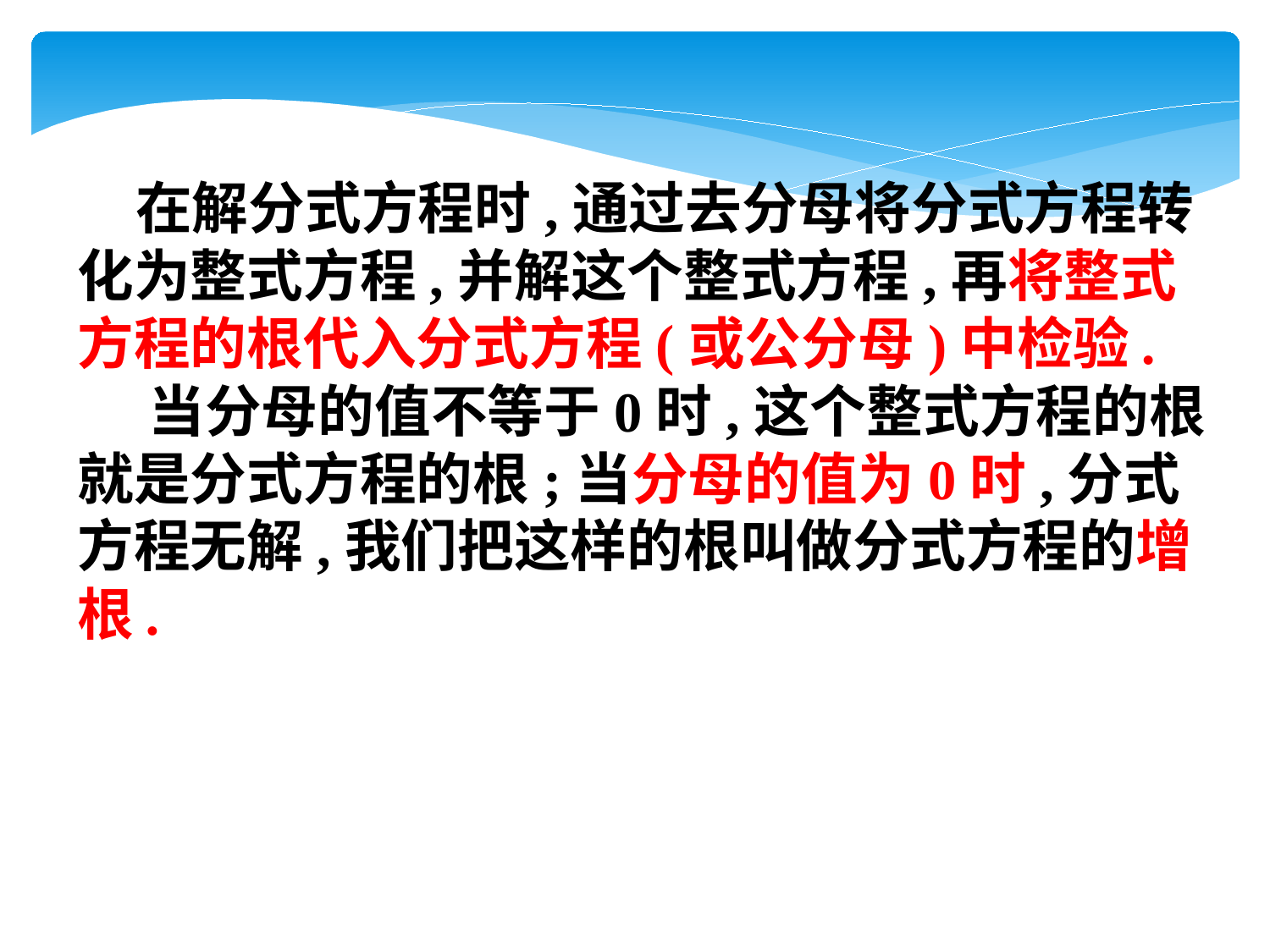

在解分式方程时,通过去分母将分式方程转化为整式方程,并解这个整式方程,再将整式方程的根代入分式方程(或公分母)中检验.
  当分母的值不等于0时,这个整式方程的根就是分式方程的根;当分母的值为0时,分式方程无解,我们把这样的根叫做分式方程的增根.